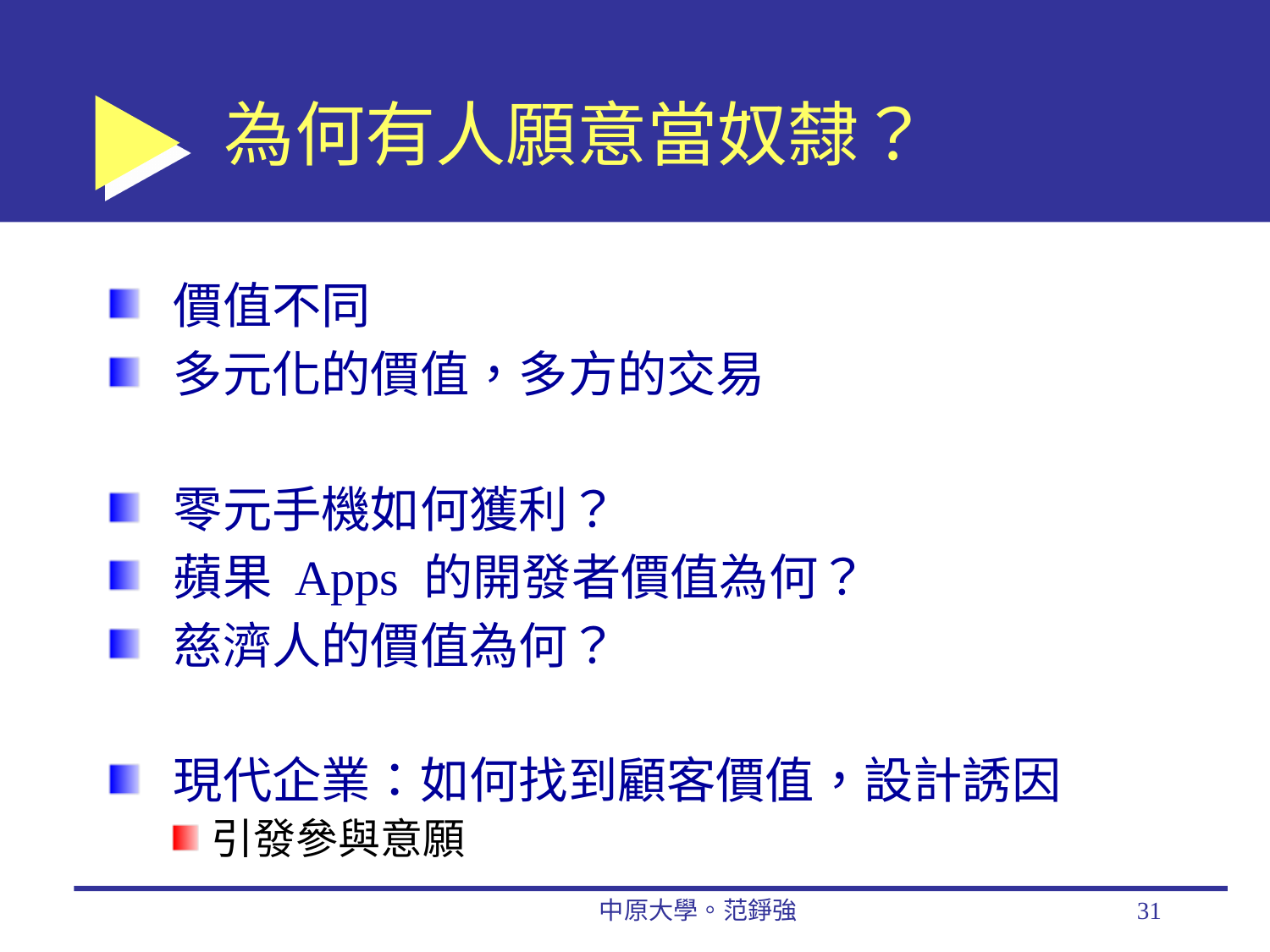

# 為何有人願意當奴隸？
價值不同
多元化的價值，多方的交易

零元手機如何獲利？
蘋果 Apps 的開發者價值為何？
慈濟人的價值為何？

現代企業：如何找到顧客價值，設計誘因
引發參與意願
中原大學。范錚強
31